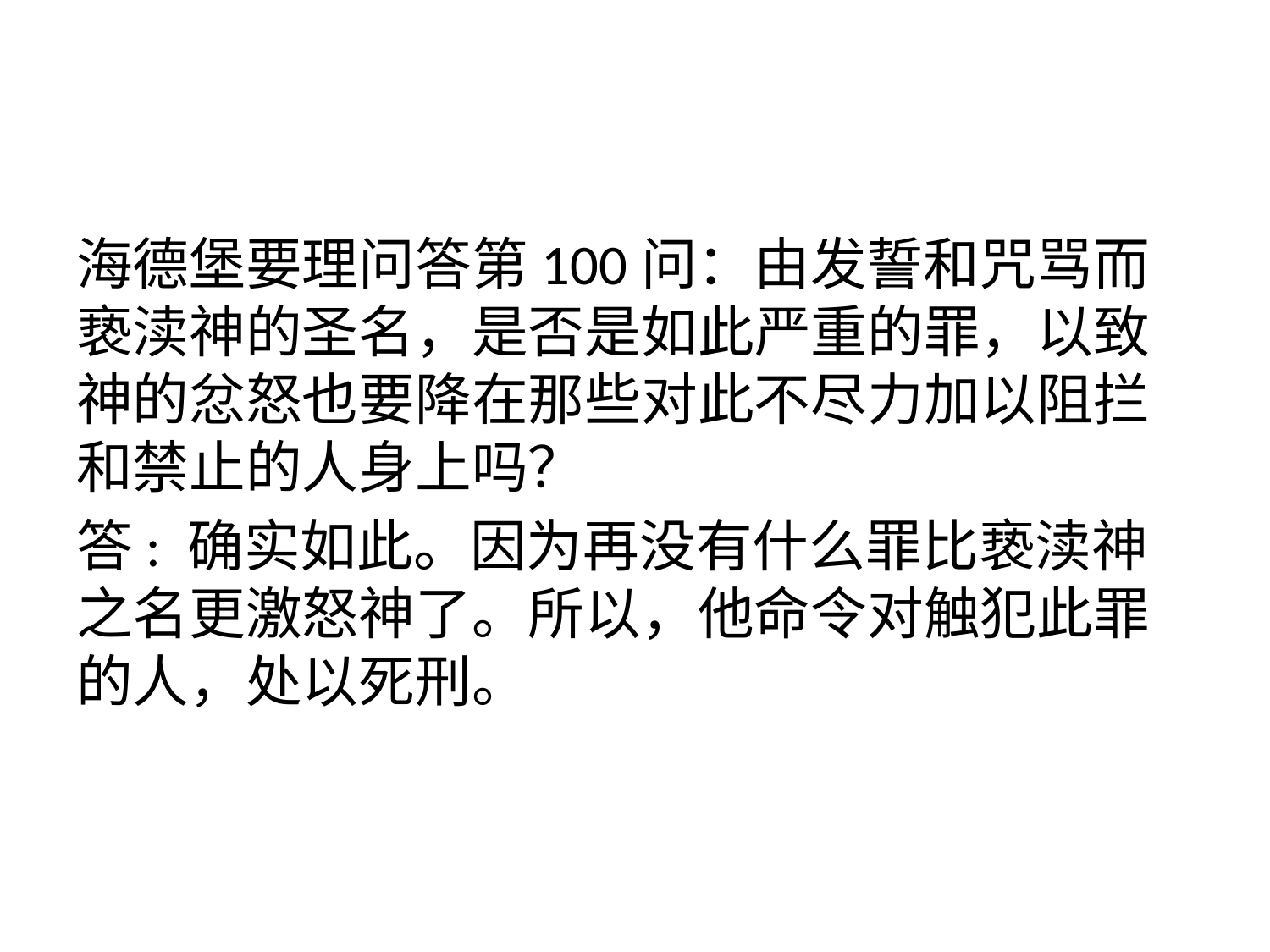

#
海德堡要理问答第100问：由发誓和咒骂而亵渎神的圣名，是否是如此严重的罪，以致神的忿怒也要降在那些对此不尽力加以阻拦和禁止的人身上吗？
答: 确实如此。因为再没有什么罪比亵渎神之名更激怒神了。所以，他命令对触犯此罪的人，处以死刑。